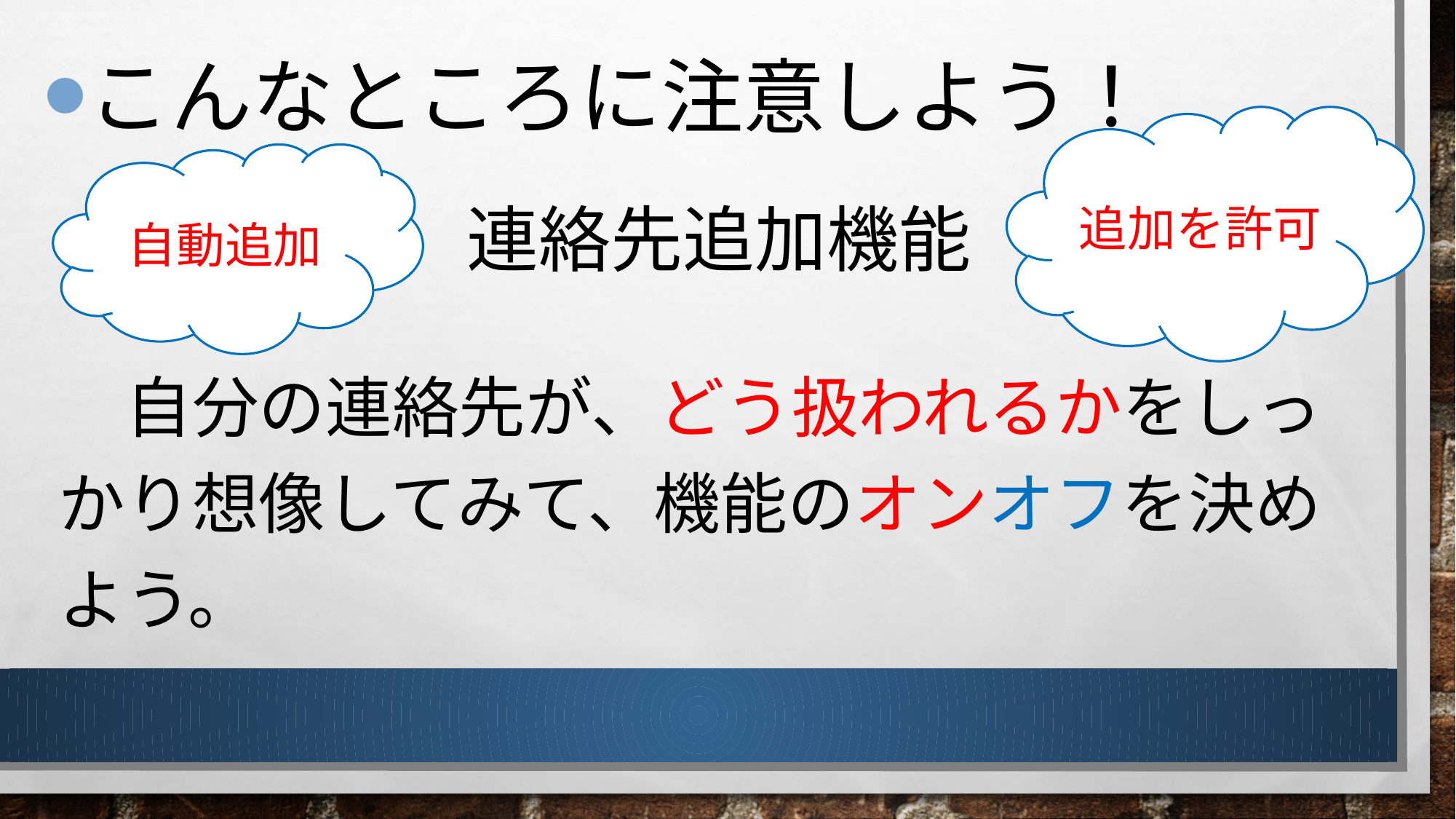

こんなところに注意しよう！
追加を許可
連絡先追加機能
自動追加
　自分の連絡先が、どう扱われるかをしっかり想像してみて、機能のオンオフを決めよう。